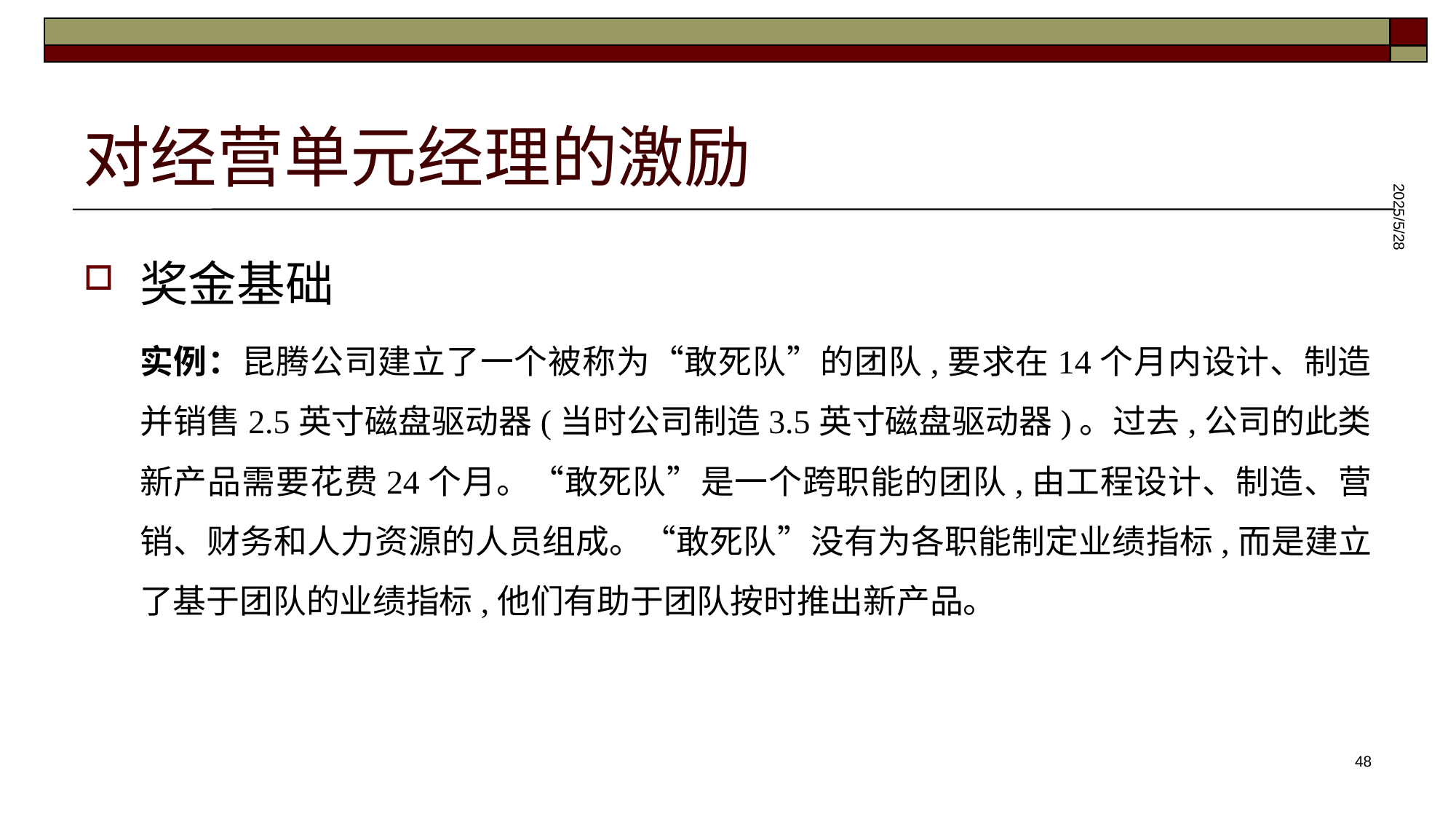

# 对经营单元经理的激励
2025/5/28
奖金基础
实例：昆腾公司建立了一个被称为“敢死队”的团队,要求在14个月内设计、制造并销售2.5英寸磁盘驱动器(当时公司制造3.5英寸磁盘驱动器)。过去,公司的此类新产品需要花费24个月。“敢死队”是一个跨职能的团队,由工程设计、制造、营销、财务和人力资源的人员组成。“敢死队”没有为各职能制定业绩指标,而是建立了基于团队的业绩指标,他们有助于团队按时推出新产品。

48